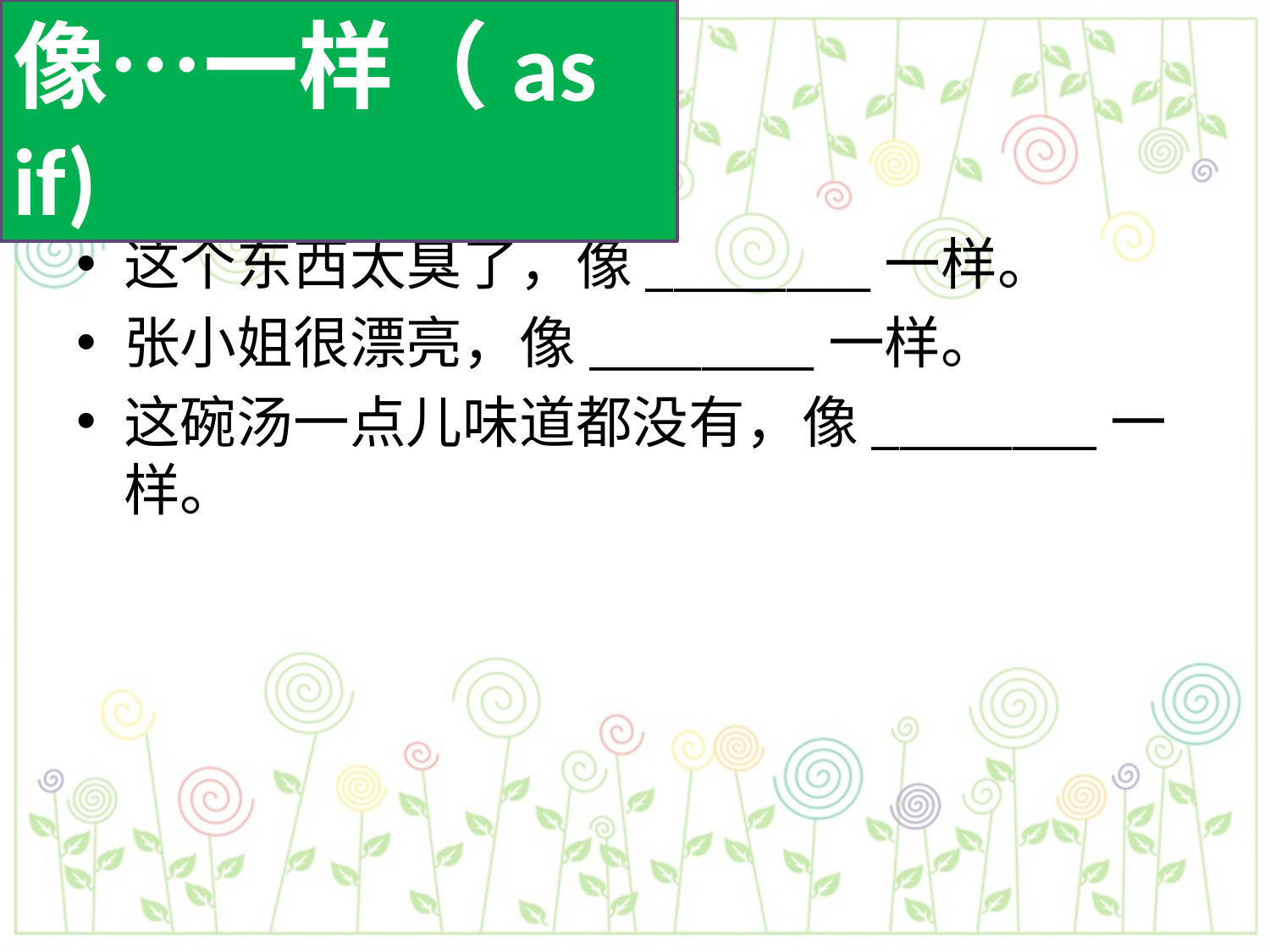

像…一样（as if)
#
这个东西太臭了，像________一样。
张小姐很漂亮，像________一样。
这碗汤一点儿味道都没有，像________一样。